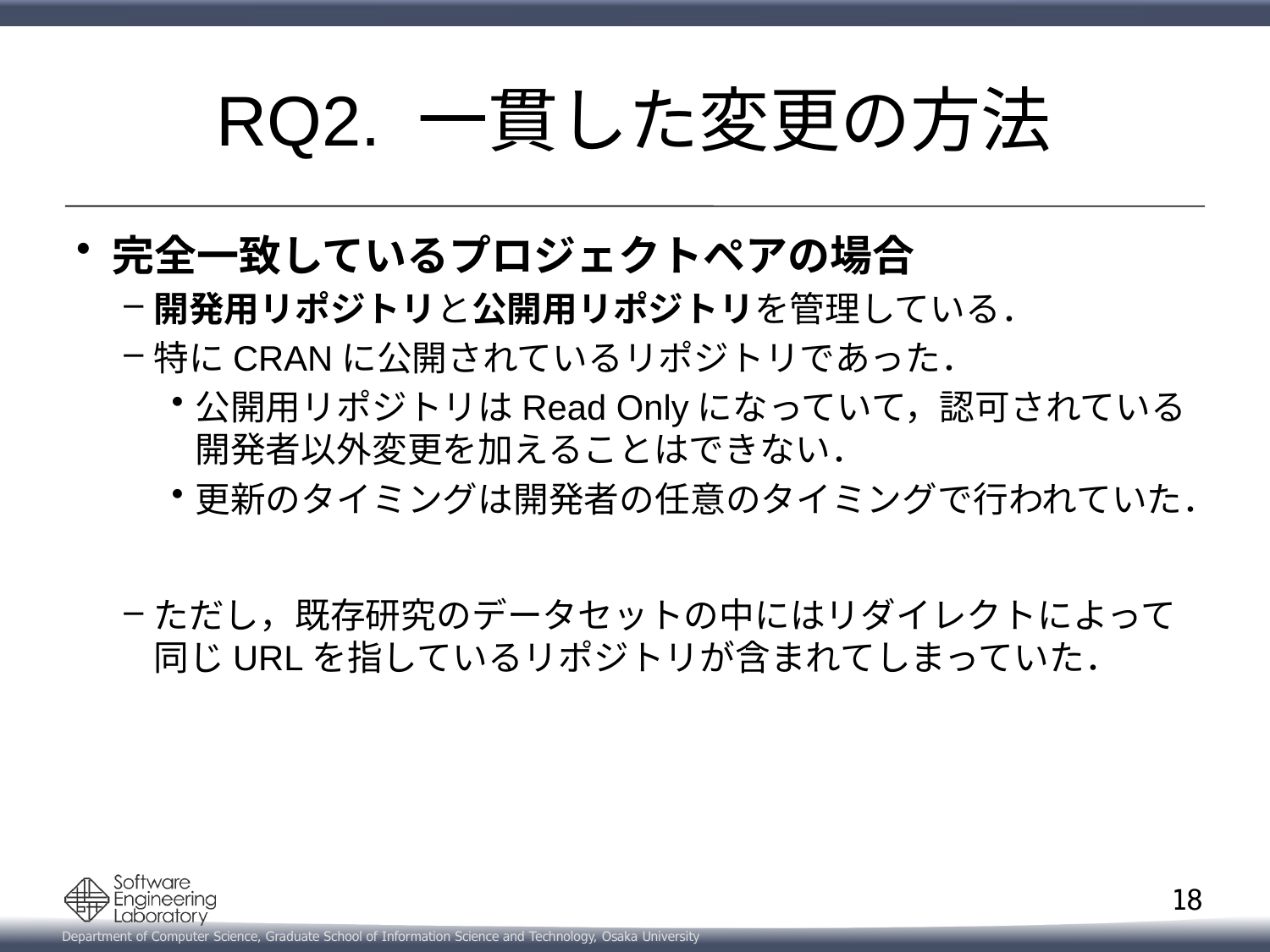

# RQ2. 一貫した変更の方法
完全一致しているプロジェクトペアの場合
開発用リポジトリと公開用リポジトリを管理している．
特にCRANに公開されているリポジトリであった．
公開用リポジトリはRead Onlyになっていて，認可されている開発者以外変更を加えることはできない．
更新のタイミングは開発者の任意のタイミングで行われていた．

ただし，既存研究のデータセットの中にはリダイレクトによって
同じURLを指しているリポジトリが含まれてしまっていた．

18